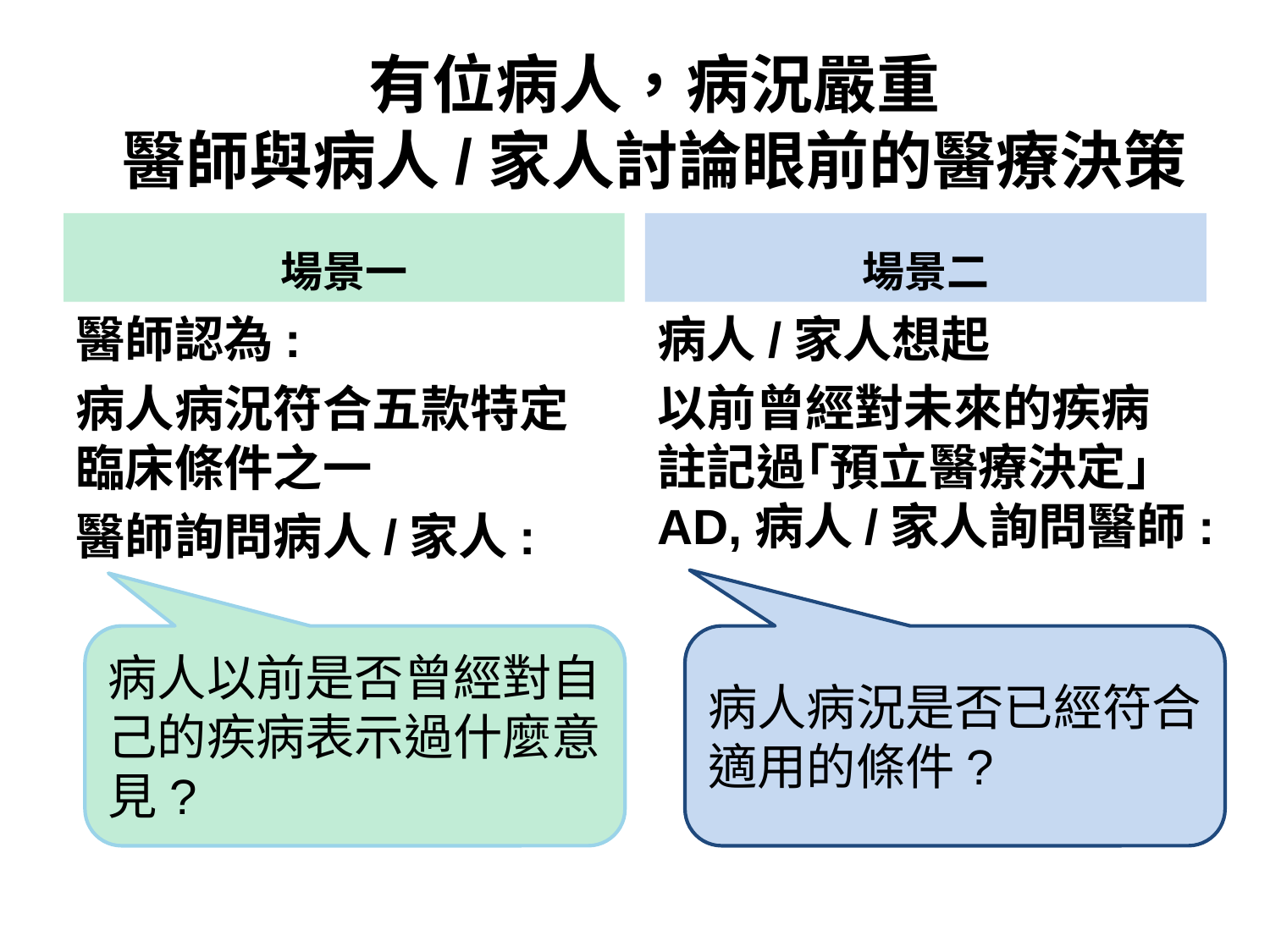

# 有位病人，病況嚴重 醫師與病人/家人討論眼前的醫療決策
場景一
場景二
醫師認為:
病人病況符合五款特定臨床條件之一
醫師詢問病人/家人:

病人/家人想起
以前曾經對未來的疾病註記過｢預立醫療決定」AD,病人/家人詢問醫師:
病人以前是否曾經對自己的疾病表示過什麼意見?
病人病況是否已經符合適用的條件?